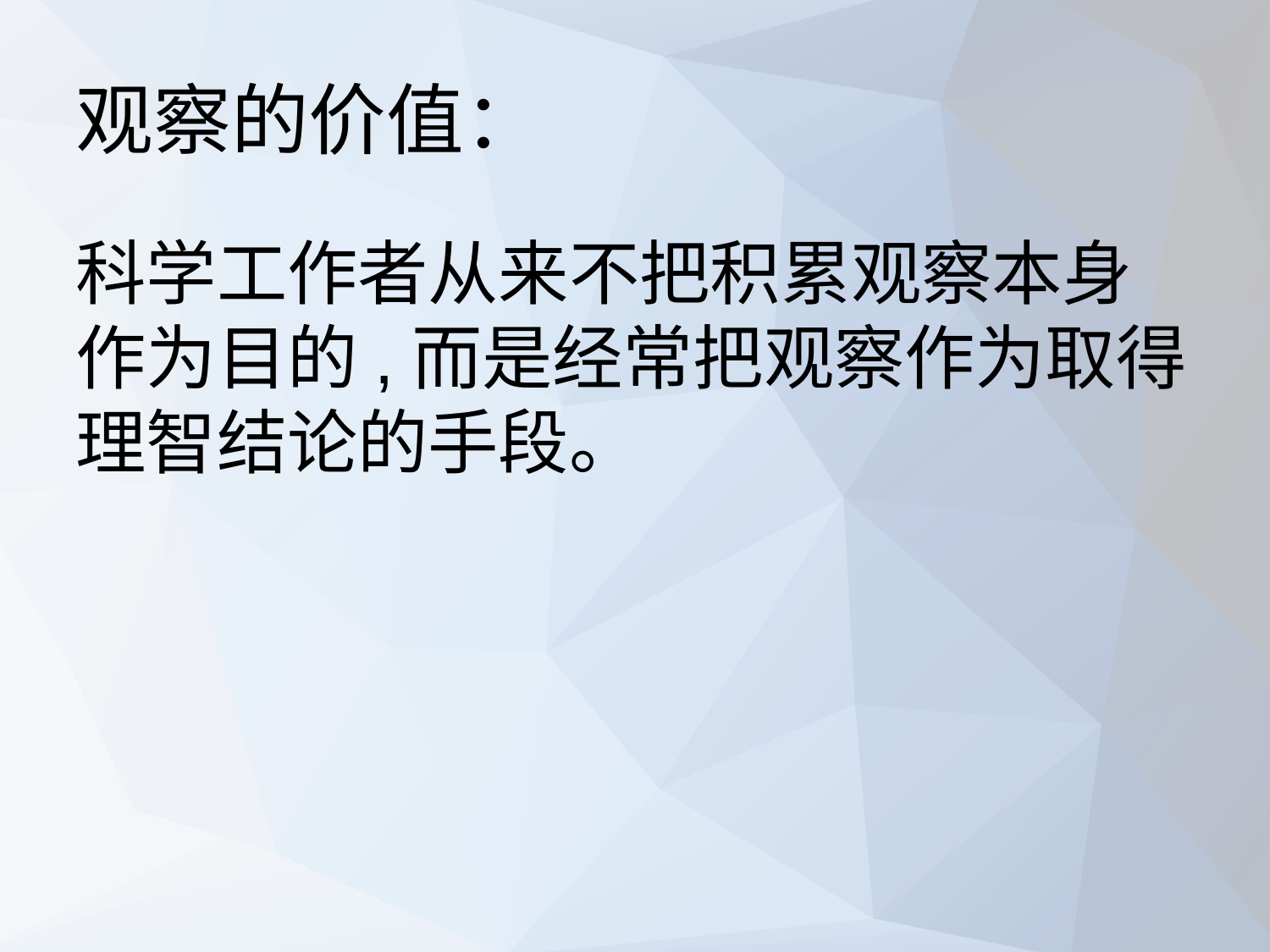

# 观察的价值：
科学工作者从来不把积累观察本身作为目的,而是经常把观察作为取得理智结论的手段。